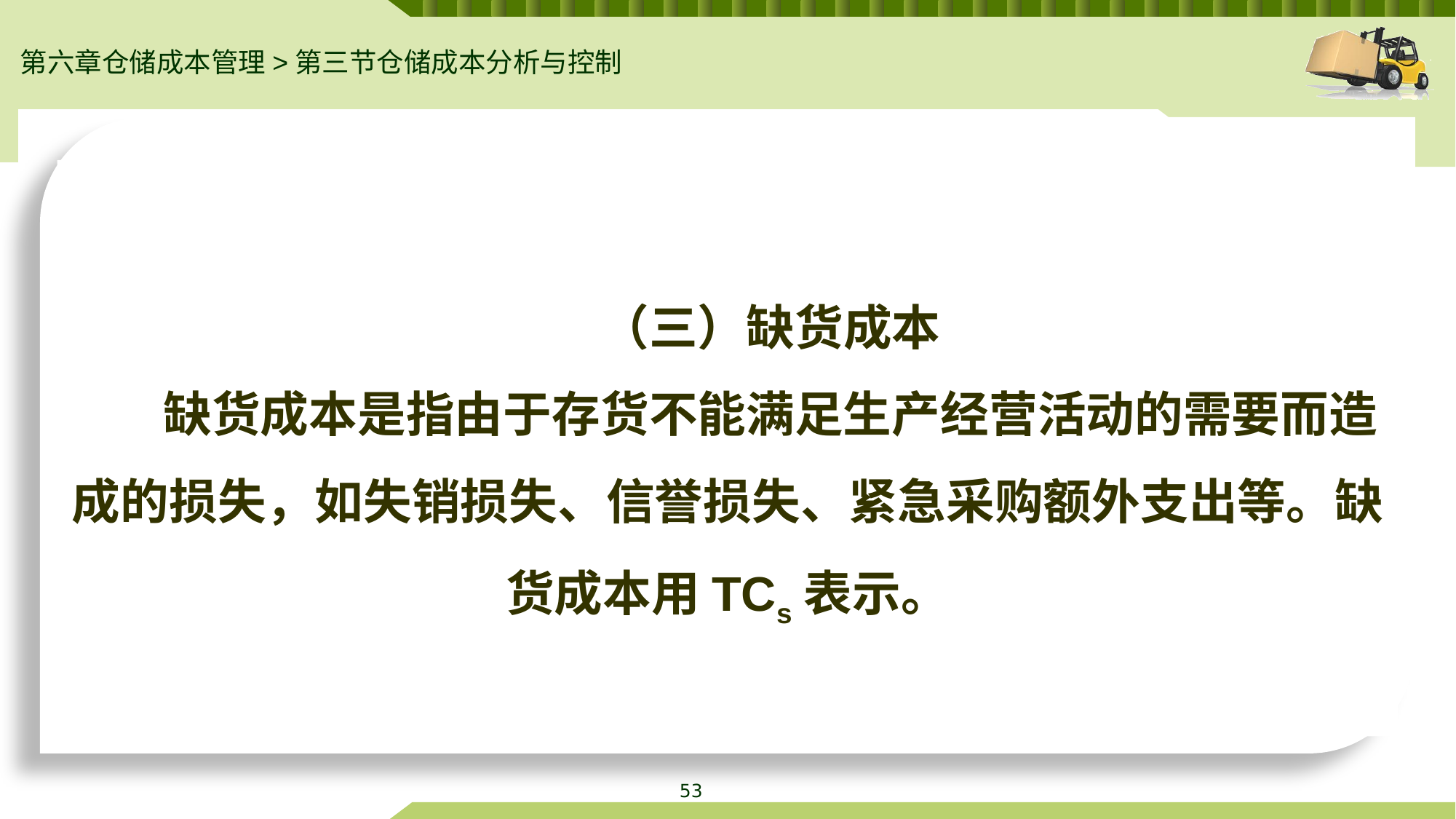

第六章仓储成本管理>第三节仓储成本分析与控制
（三）缺货成本
缺货成本是指由于存货不能满足生产经营活动的需要而造成的损失，如失销损失、信誉损失、紧急采购额外支出等。缺货成本用TCs表示。